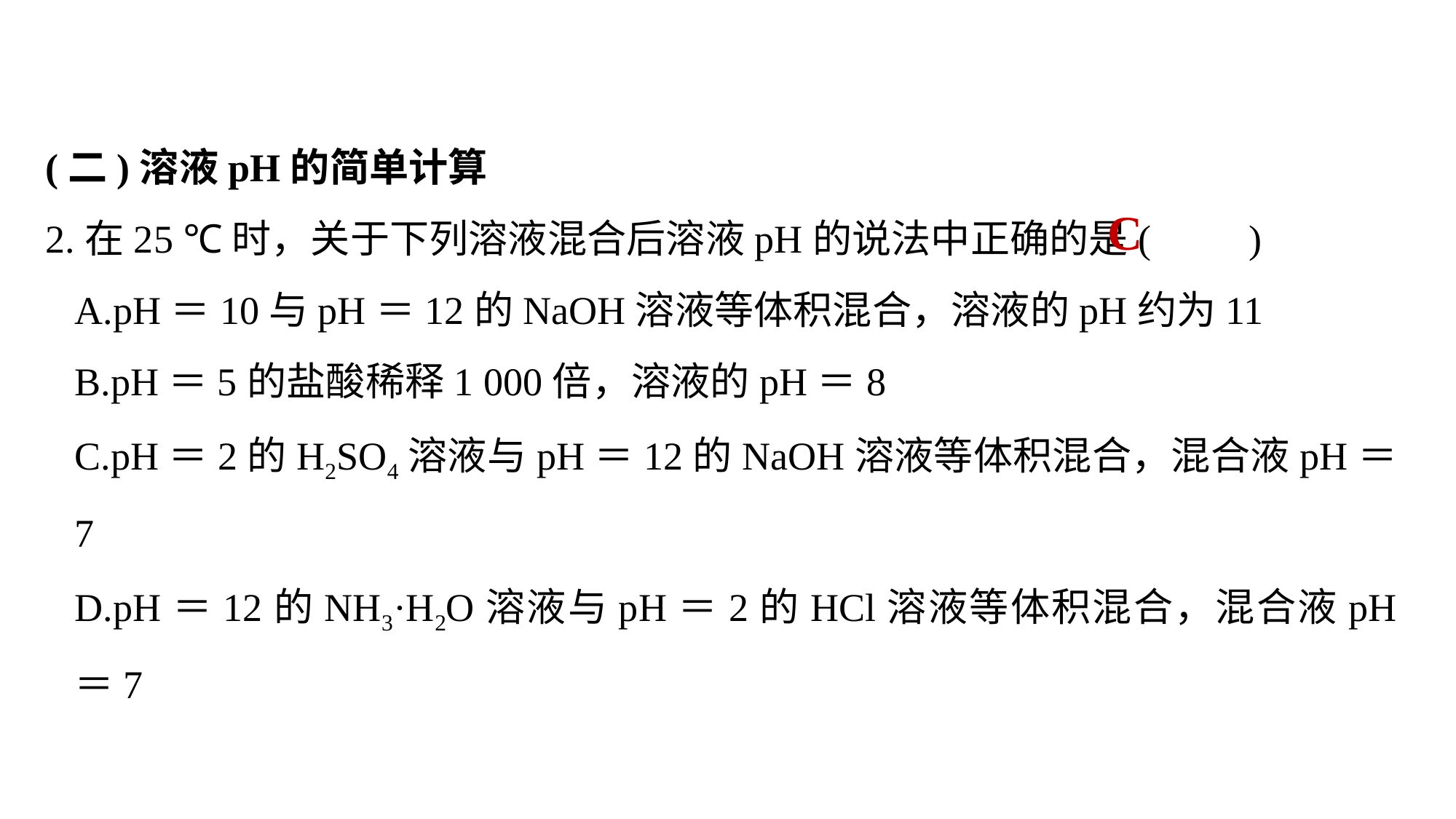

(二)溶液pH的简单计算
2.在25 ℃时，关于下列溶液混合后溶液pH的说法中正确的是(　　)
C
A.pH＝10与pH＝12的NaOH溶液等体积混合，溶液的pH约为11
B.pH＝5的盐酸稀释1 000倍，溶液的pH＝8
C.pH＝2的H2SO4溶液与pH＝12的NaOH溶液等体积混合，混合液pH＝7
D.pH＝12的NH3·H2O溶液与pH＝2的HCl溶液等体积混合，混合液pH＝7